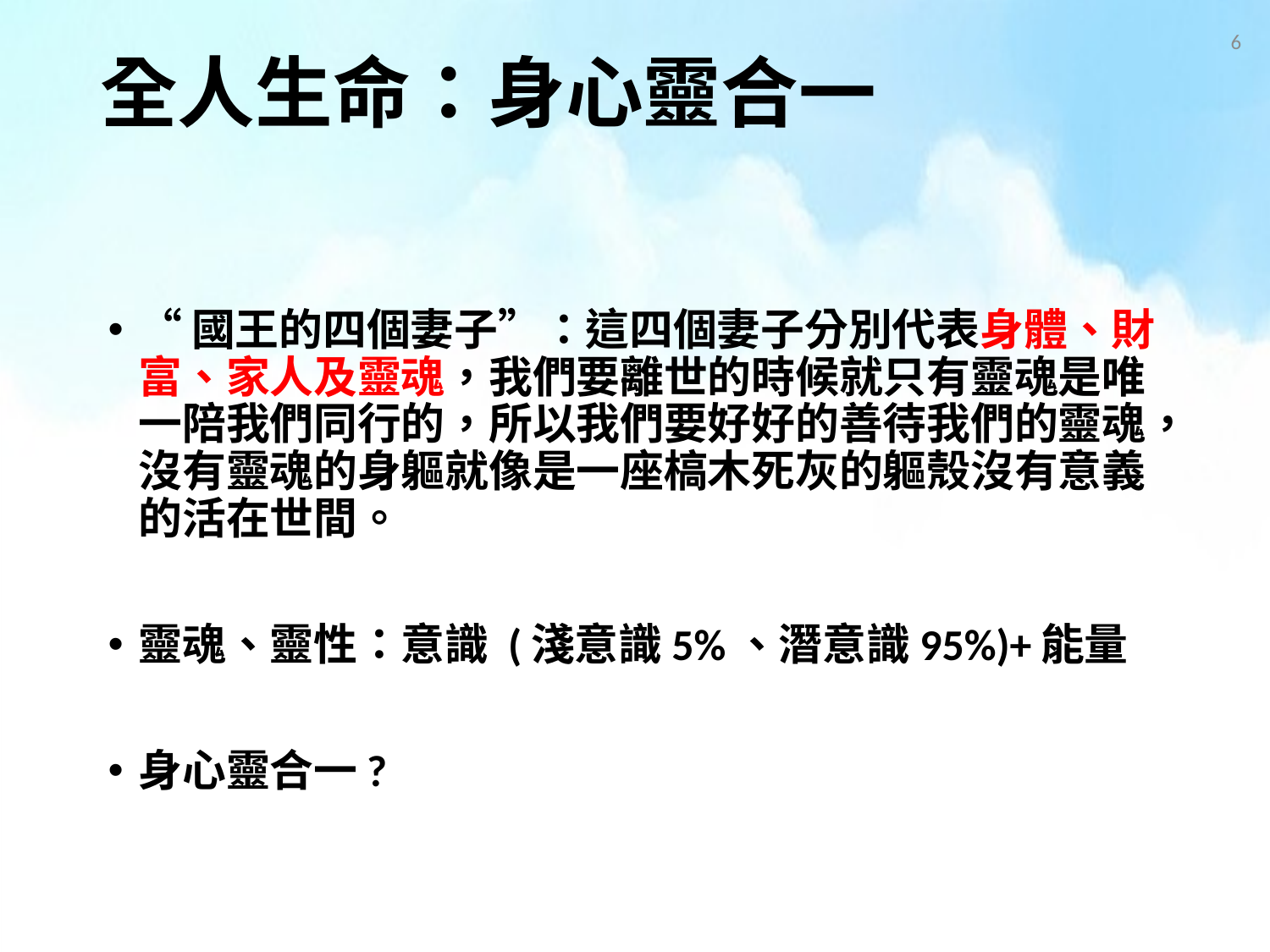

6
# 全人生命：身心靈合一
“國王的四個妻子”：這四個妻子分別代表身體、財富、家人及靈魂，我們要離世的時候就只有靈魂是唯一陪我們同行的，所以我們要好好的善待我們的靈魂，沒有靈魂的身軀就像是一座槁木死灰的軀殼沒有意義的活在世間。

靈魂、靈性：意識 (淺意識5%、潛意識95%)+能量

身心靈合一?